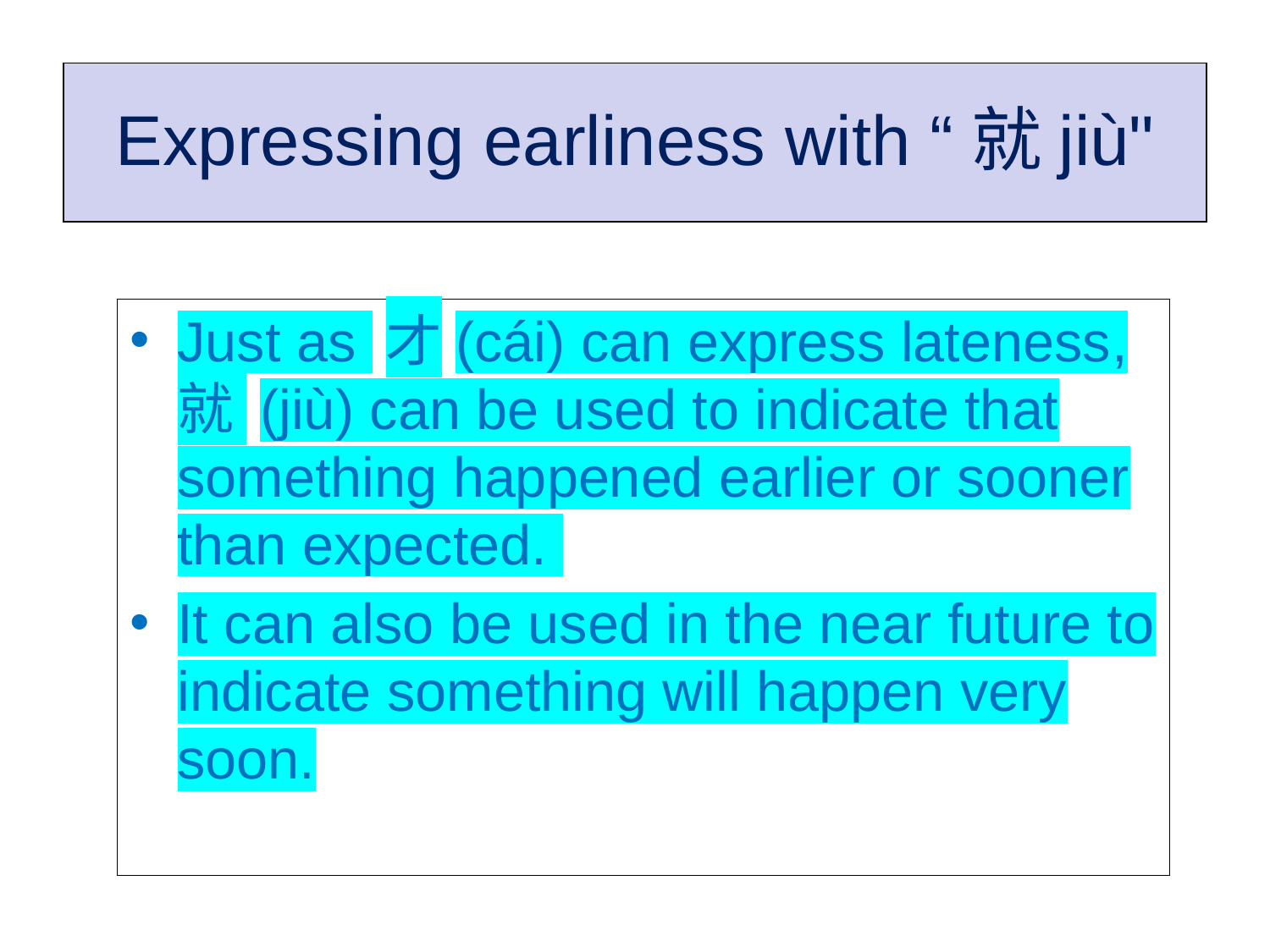

# Expressing earliness with “就jiù"
Just as 才(cái) can express lateness, 就 (jiù) can be used to indicate that something happened earlier or sooner than expected.
It can also be used in the near future to indicate something will happen very soon.